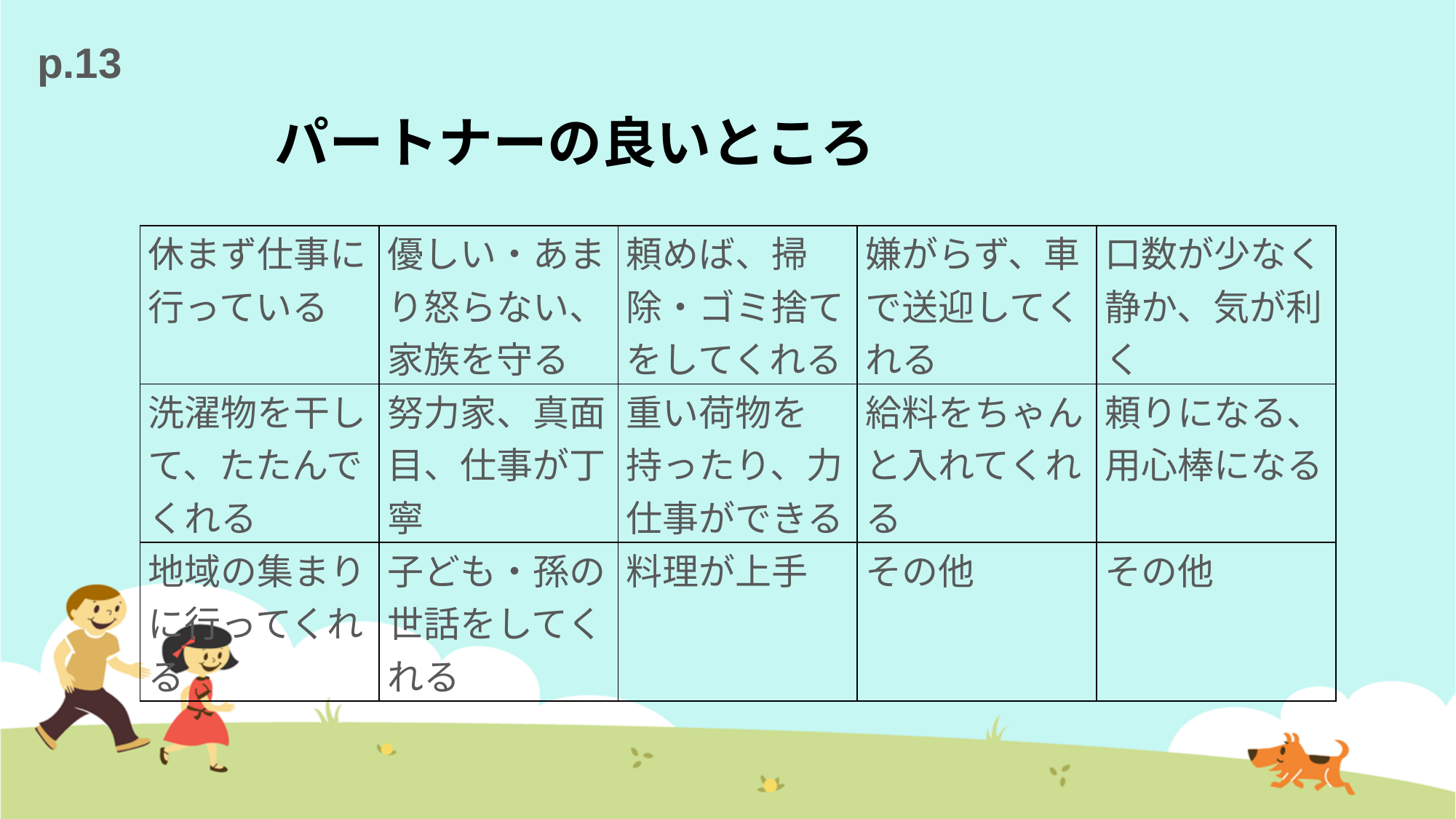

p.13
# パートナーの良いところ
| 休まず仕事に行っている | 優しい・あまり怒らない、家族を守る | 頼めば、掃除・ゴミ捨てをしてくれる | 嫌がらず、車で送迎してくれる | 口数が少なく静か、気が利く |
| --- | --- | --- | --- | --- |
| 洗濯物を干して、たたんでくれる | 努力家、真面目、仕事が丁寧 | 重い荷物を持ったり、力仕事ができる | 給料をちゃんと入れてくれる | 頼りになる、用心棒になる |
| 地域の集まりに行ってくれる | 子ども・孫の世話をしてくれる | 料理が上手 | その他 | その他 |